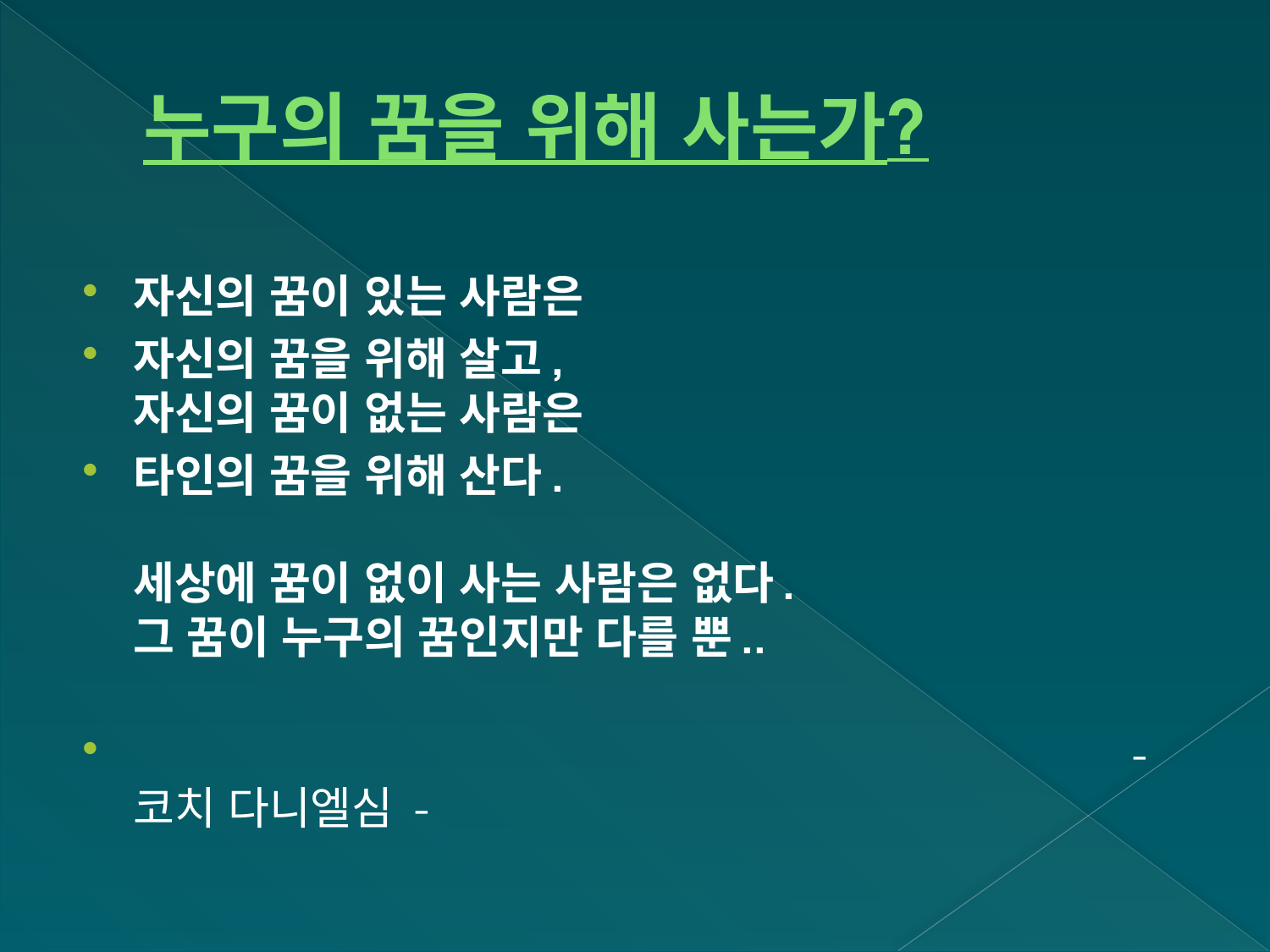

# 누구의 꿈을 위해 사는가?
자신의 꿈이 있는 사람은
자신의 꿈을 위해 살고,
자신의 꿈이 없는 사람은
타인의 꿈을 위해 산다.
세상에 꿈이 없이 사는 사람은 없다.
그 꿈이 누구의 꿈인지만 다를 뿐..
                                                                                - 코치 다니엘심 -